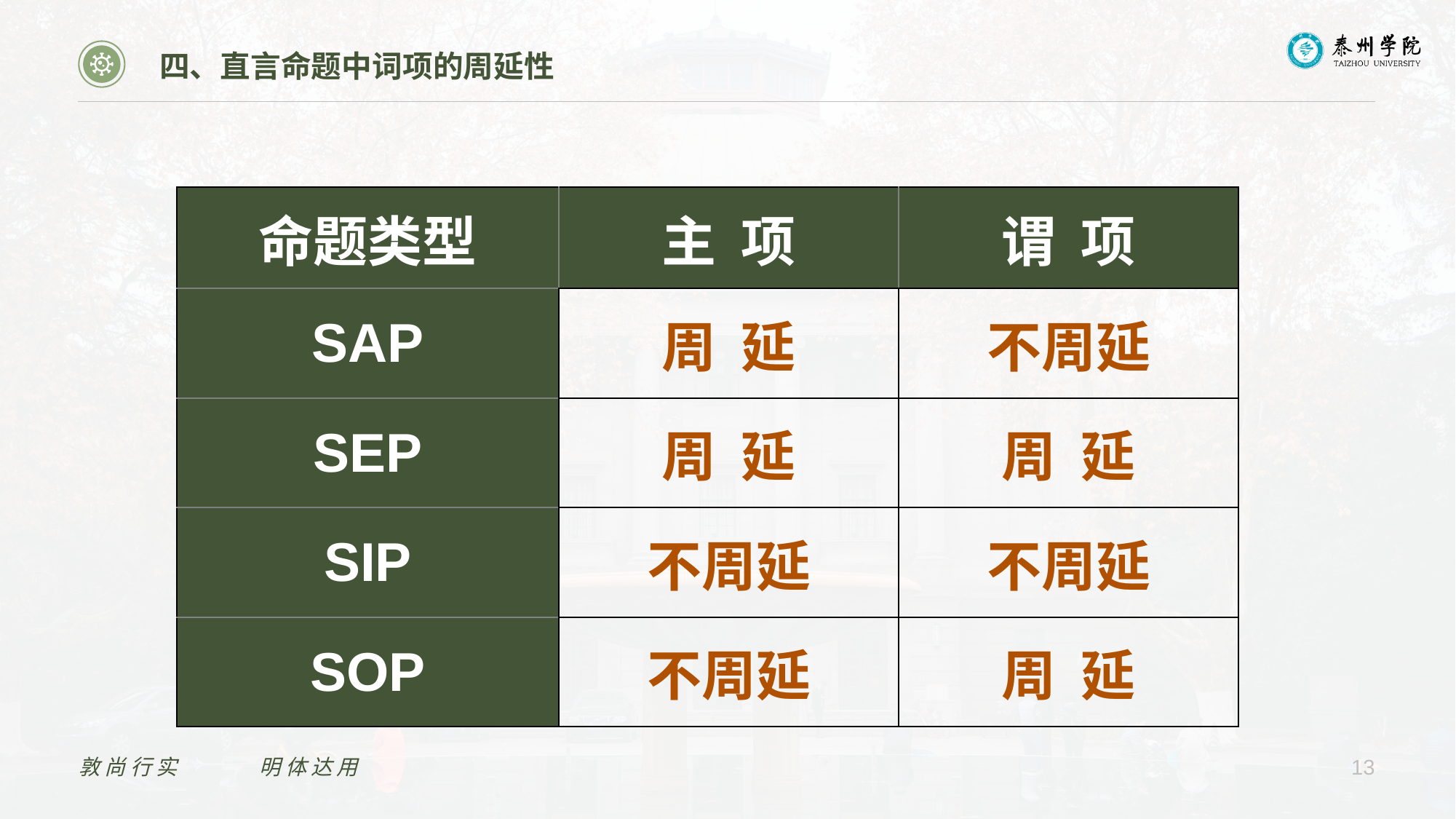

四、直言命题中词项的周延性
| 命题类型 | 主 项 | 谓 项 |
| --- | --- | --- |
| SAP | 周 延 | 不周延 |
| SEP | 周 延 | 周 延 |
| SIP | 不周延 | 不周延 |
| SOP | 不周延 | 周 延 |
敦尚行实　　　明体达用
13